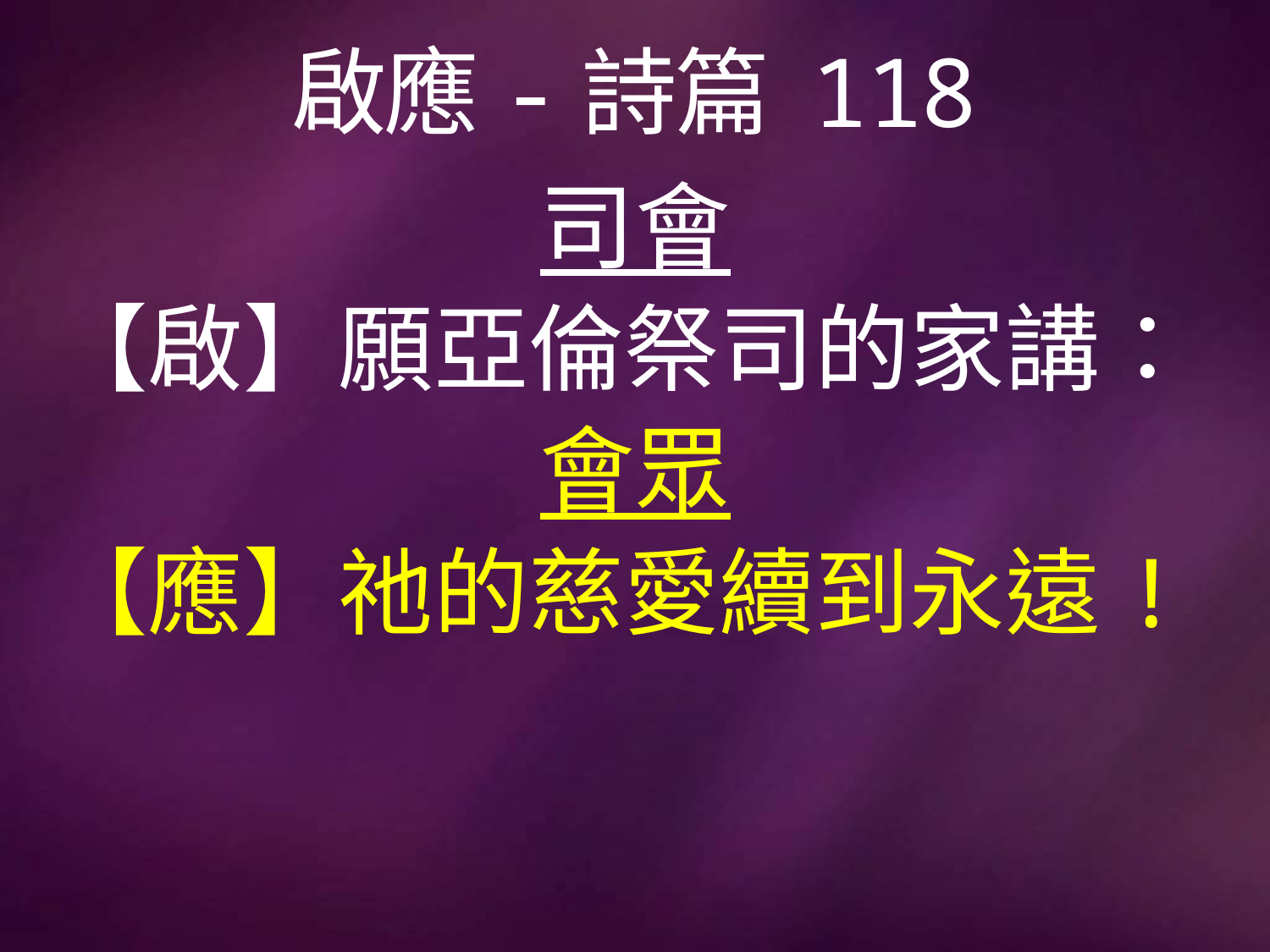

# 啟應-詩篇 118
司會
【啟】願亞倫祭司的家講：
會眾
【應】祂的慈愛續到永遠!